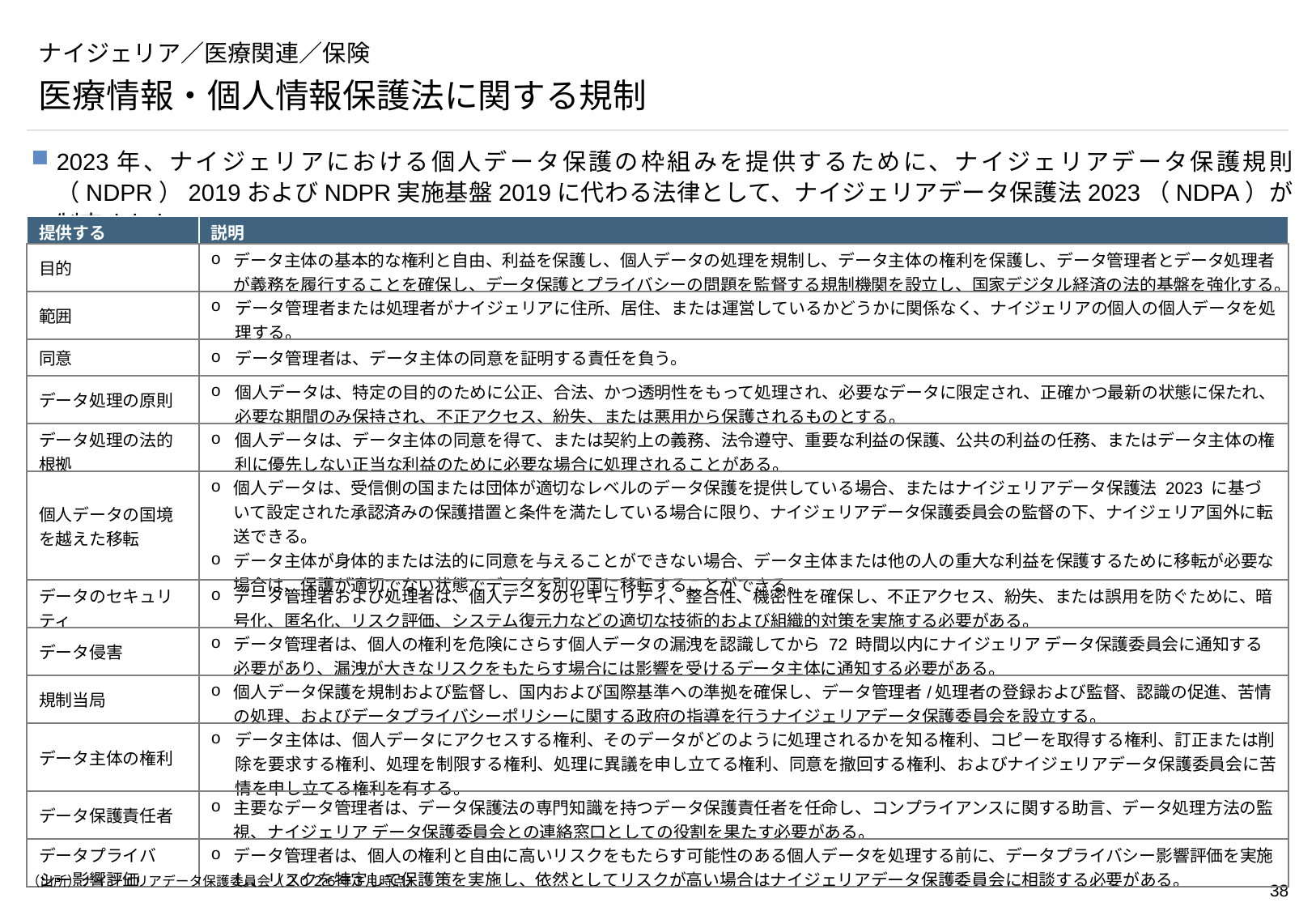

# ナイジェリア／医療関連／保険
医療情報・個人情報保護法に関する規制
2023年、ナイジェリアにおける個人データ保護の枠組みを提供するために、ナイジェリアデータ保護規則（NDPR）2019およびNDPR実施基盤2019に代わる法律として、ナイジェリアデータ保護法2023（NDPA）が制定された。

| 提供する | 説明 |
| --- | --- |
| 目的 | データ主体の基本的な権利と自由、利益を保護し、個人データの処理を規制し、データ主体の権利を保護し、データ管理者とデータ処理者が義務を履行することを確保し、データ保護とプライバシーの問題を監督する規制機関を設立し、国家デジタル経済の法的基盤を強化する。 |
| 範囲 | データ管理者または処理者がナイジェリアに住所、居住、または運営しているかどうかに関係なく、ナイジェリアの個人の個人データを処理する。 |
| 同意 | データ管理者は、データ主体の同意を証明する責任を負う。 |
| データ処理の原則 | 個人データは、特定の目的のために公正、合法、かつ透明性をもって処理され、必要なデータに限定され、正確かつ最新の状態に保たれ、必要な期間のみ保持され、不正アクセス、紛失、または悪用から保護されるものとする。 |
| データ処理の法的根拠 | 個人データは、データ主体の同意を得て、または契約上の義務、法令遵守、重要な利益の保護、公共の利益の任務、またはデータ主体の権利に優先しない正当な利益のために必要な場合に処理されることがある。 |
| 個人データの国境を越えた移転 | 個人データは、受信側の国または団体が適切なレベルのデータ保護を提供している場合、またはナイジェリアデータ保護法 2023 に基づいて設定された承認済みの保護措置と条件を満たしている場合に限り、ナイジェリアデータ保護委員会の監督の下、ナイジェリア国外に転送できる。 データ主体が身体的または法的に同意を与えることができない場合、データ主体または他の人の重大な利益を保護するために移転が必要な場合は、保護が適切でない状態でデータを別の国に移転することができる。 |
| データのセキュリティ | データ管理者および処理者は、個人データのセキュリティ、整合性、機密性を確保し、不正アクセス、紛失、または誤用を防ぐために、暗号化、匿名化、リスク評価、システム復元力などの適切な技術的および組織的対策を実施する必要がある。 |
| データ侵害 | データ管理者は、個人の権利を危険にさらす個人データの漏洩を認識してから 72 時間以内にナイジェリア データ保護委員会に通知する必要があり、漏洩が大きなリスクをもたらす場合には影響を受けるデータ主体に通知する必要がある。 |
| 規制当局 | 個人データ保護を規制および監督し、国内および国際基準への準拠を確保し、データ管理者/処理者の登録および監督、認識の促進、苦情の処理、およびデータプライバシーポリシーに関する政府の指導を行うナイジェリアデータ保護委員会を設立する。 |
| データ主体の権利 | データ主体は、個人データにアクセスする権利、そのデータがどのように処理されるかを知る権利、コピーを取得する権利、訂正または削除を要求する権利、処理を制限する権利、処理に異議を申し立てる権利、同意を撤回する権利、およびナイジェリアデータ保護委員会に苦情を申し立てる権利を有する。 |
| データ保護責任者 | 主要なデータ管理者は、データ保護法の専門知識を持つデータ保護責任者を任命し、コンプライアンスに関する助言、データ処理方法の監視、ナイジェリア データ保護委員会との連絡窓口としての役割を果たす必要がある。 |
| データプライバシー影響評価 | データ管理者は、個人の権利と自由に高いリスクをもたらす可能性のある個人データを処理する前に、データプライバシー影響評価を実施し、リスクを特定して保護策を実施し、依然としてリスクが高い場合はナイジェリアデータ保護委員会に相談する必要がある。 |
（出所）ナイジェリアデータ保護委員会（２０２６年３月時点）